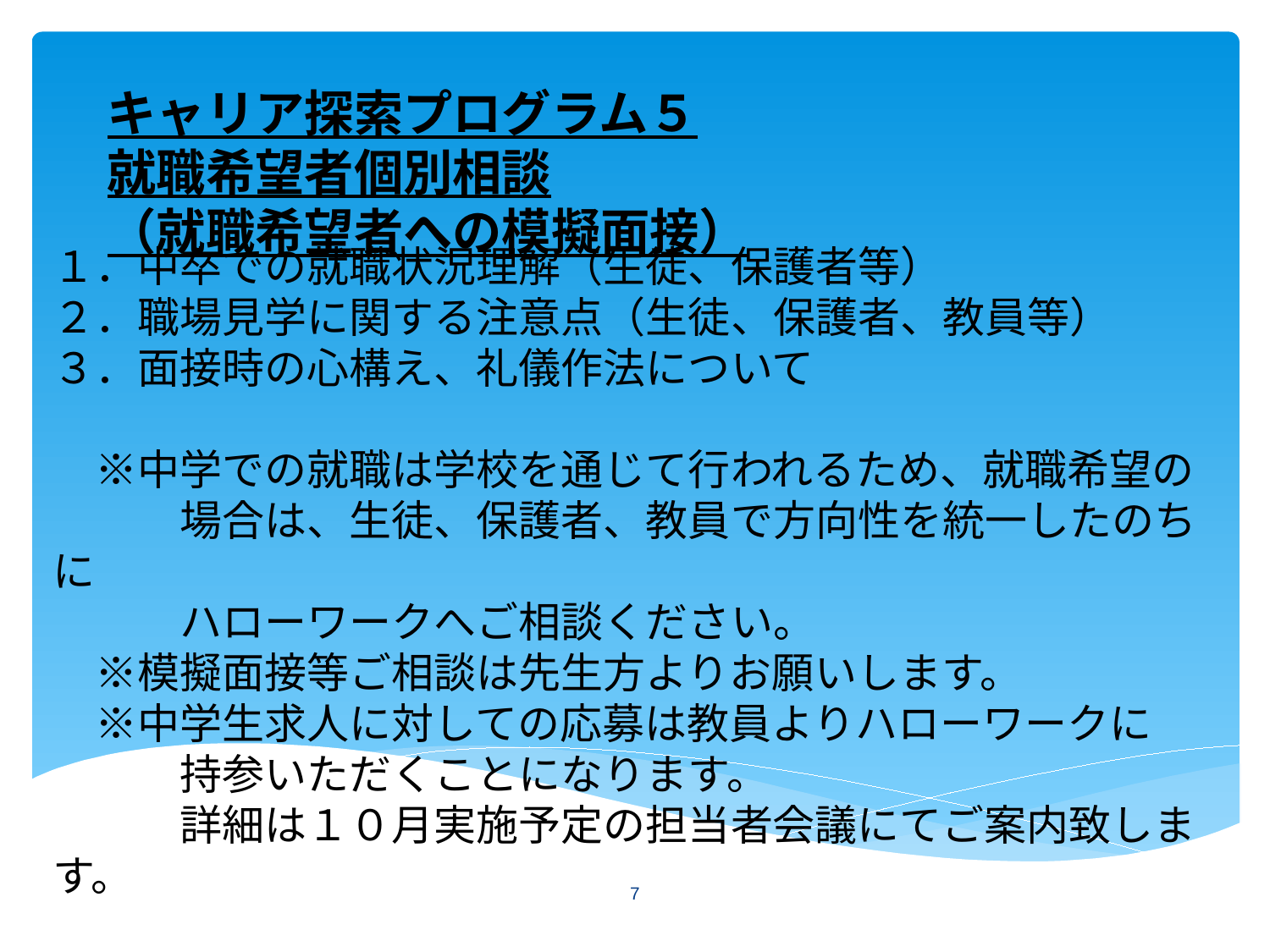

キャリア探索プログラム５
就職希望者個別相談
（就職希望者への模擬面接）
１．中卒での就職状況理解（生徒、保護者等）
２．職場見学に関する注意点（生徒、保護者、教員等）
３．面接時の心構え、礼儀作法について

　※中学での就職は学校を通じて行われるため、就職希望の
　　　場合は、生徒、保護者、教員で方向性を統一したのちに
　　　ハローワークへご相談ください。
　※模擬面接等ご相談は先生方よりお願いします。
　※中学生求人に対しての応募は教員よりハローワークに
　　　持参いただくことになります。
　　　詳細は１０月実施予定の担当者会議にてご案内致します。

7